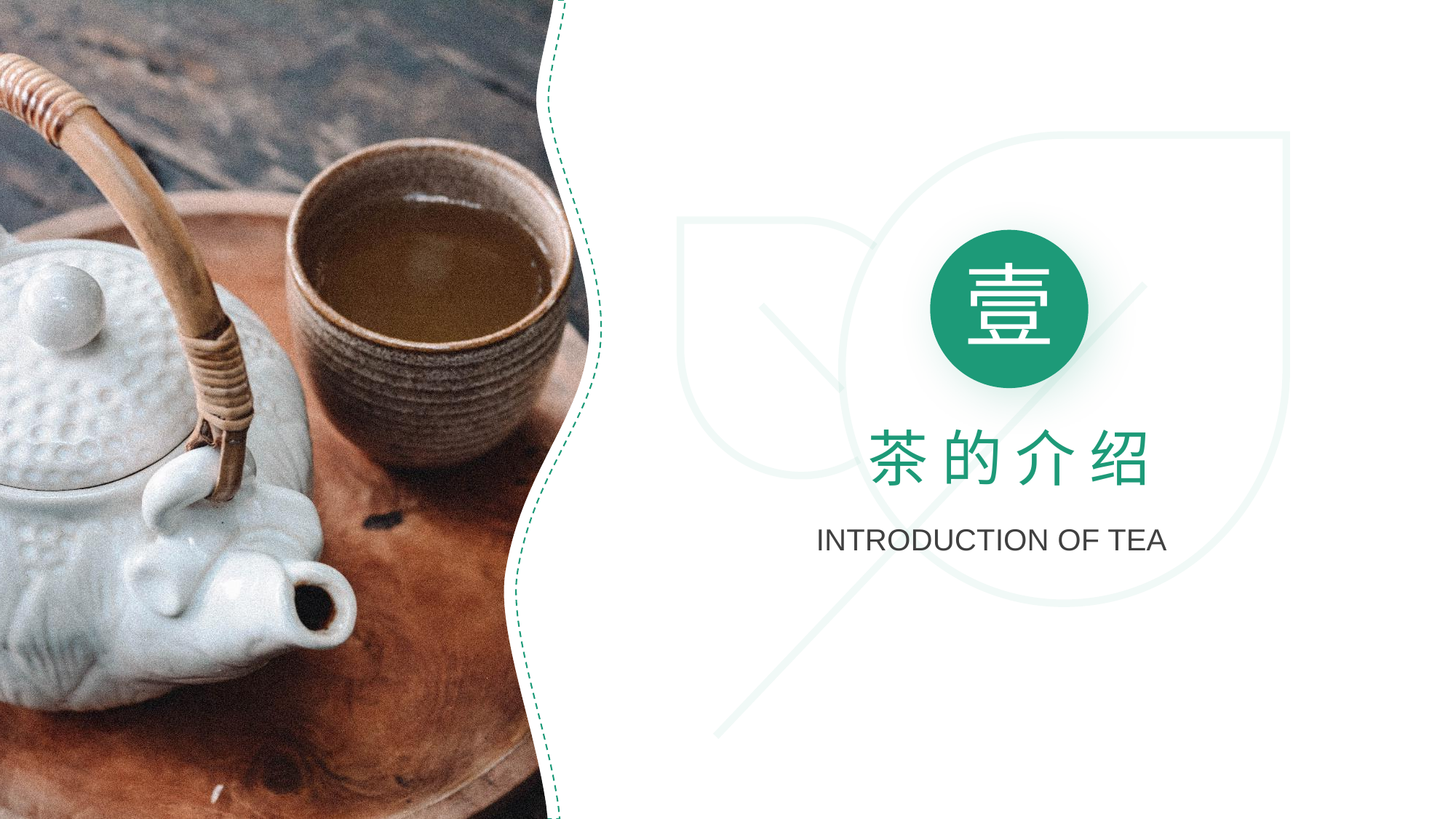

壹
茶 的 介 绍
INTRODUCTION OF TEA